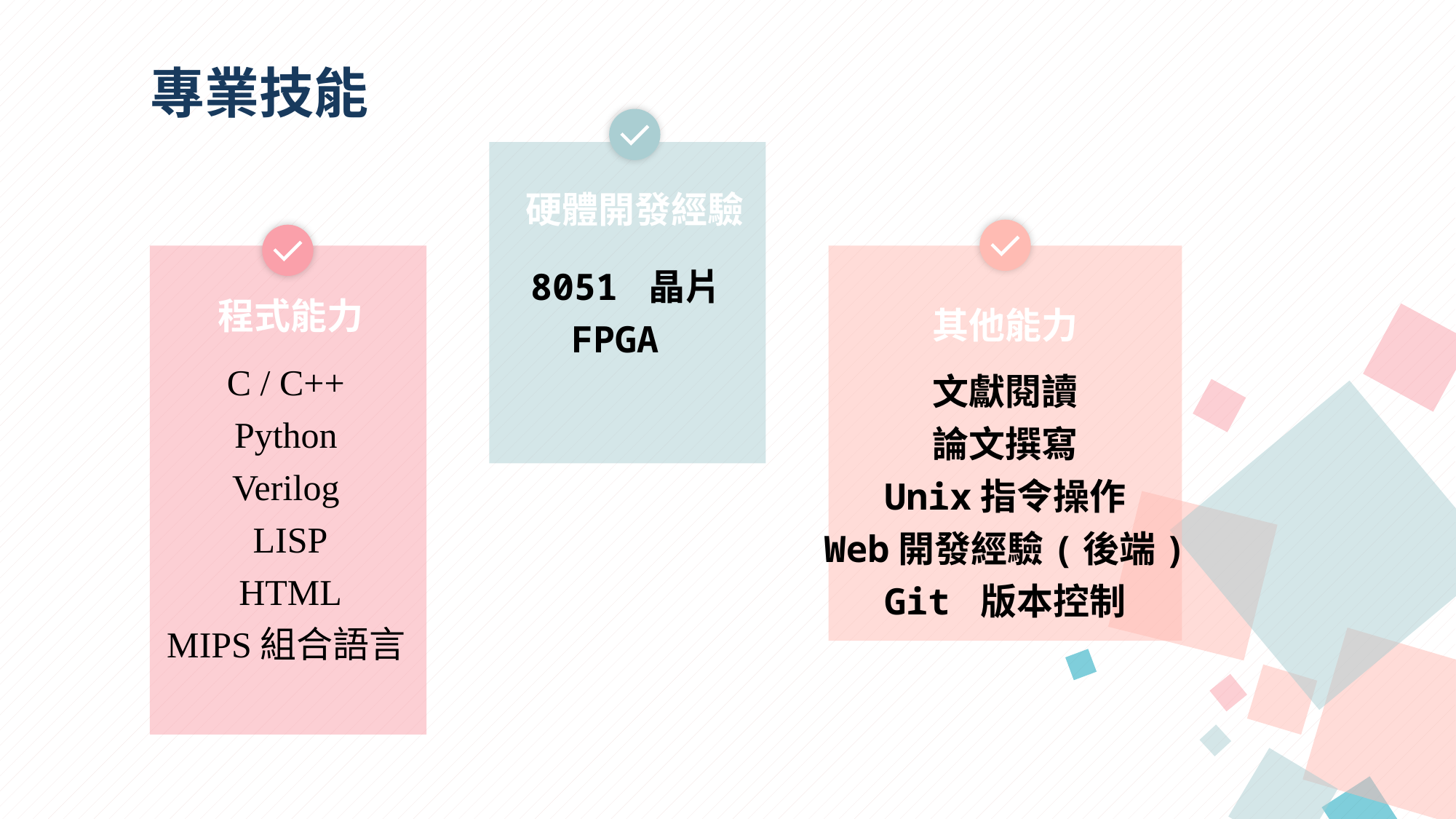

專業技能

硬體開發經驗

8051 晶片
FPGA
程式能力
其他能力
C / C++
Python
Verilog
LISP
HTML
MIPS組合語言
文獻閱讀
論文撰寫
Unix指令操作
Web開發經驗(後端)
Git 版本控制